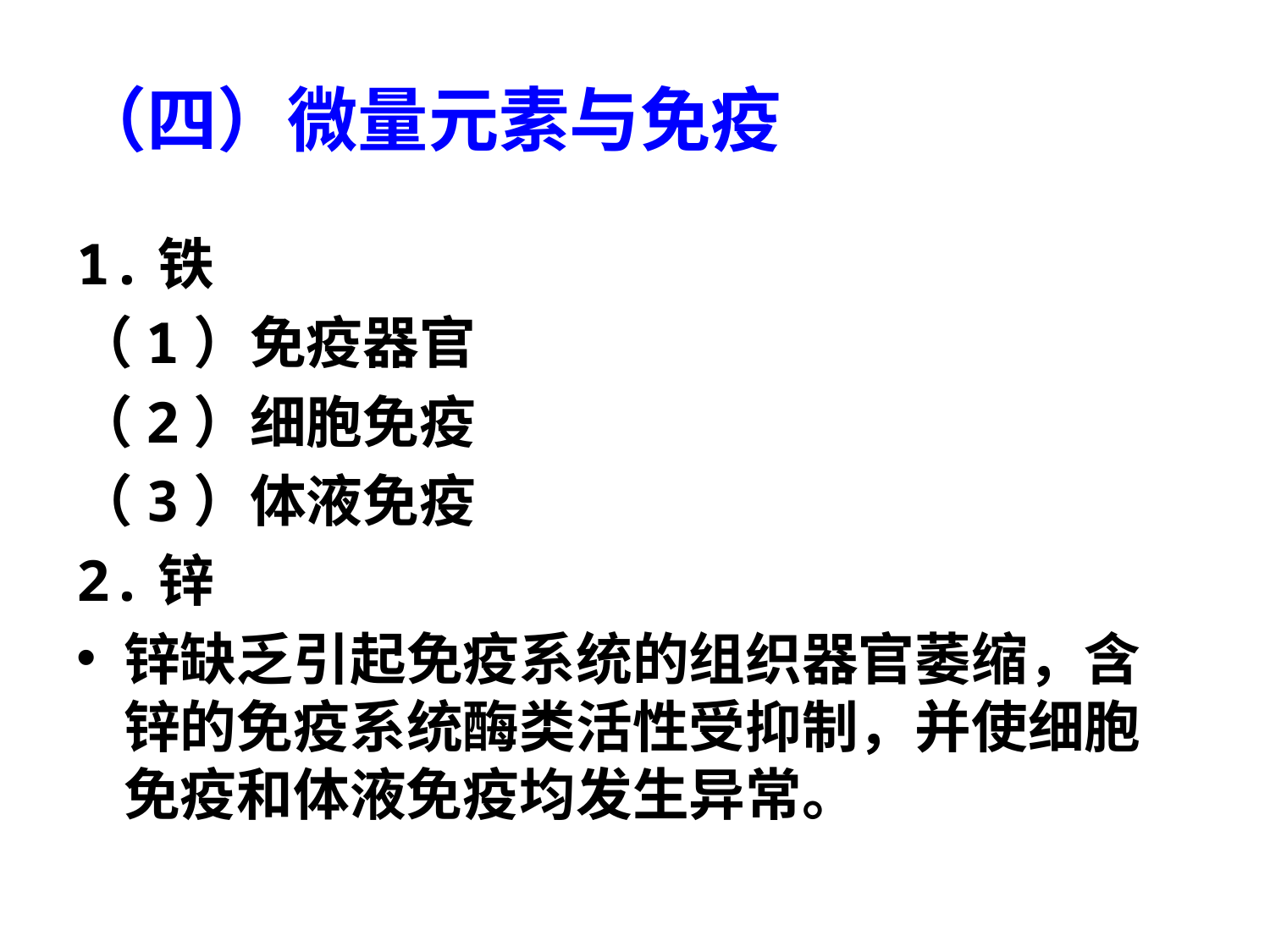

# （四）微量元素与免疫
1.铁
（1）免疫器官
（2）细胞免疫
（3）体液免疫
2.锌
锌缺乏引起免疫系统的组织器官萎缩，含锌的免疫系统酶类活性受抑制，并使细胞免疫和体液免疫均发生异常。